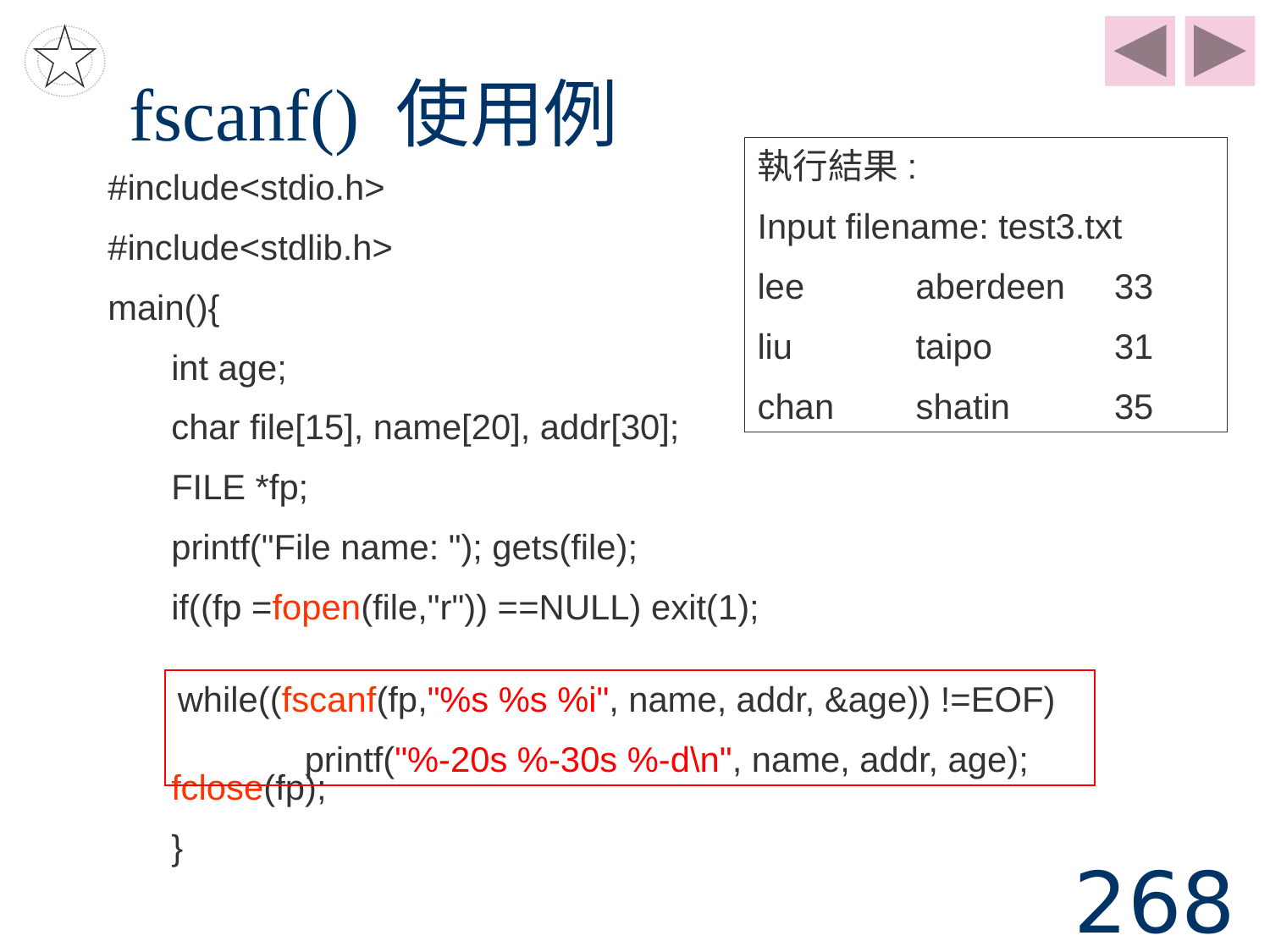

# fscanf() 使用例
執行結果:
Input filename: test3.txt
lee	aberdeen	33
liu	taipo	31
chan	shatin	35
#include<stdio.h>
#include<stdlib.h>
main(){
int age;
char file[15], name[20], addr[30];
FILE *fp;
printf("File name: "); gets(file);
if((fp =fopen(file,"r")) ==NULL) exit(1);

fclose(fp);
}
while((fscanf(fp,"%s %s %i", name, addr, &age)) !=EOF)
	printf("%-20s %-30s %-d\n", name, addr, age);
268